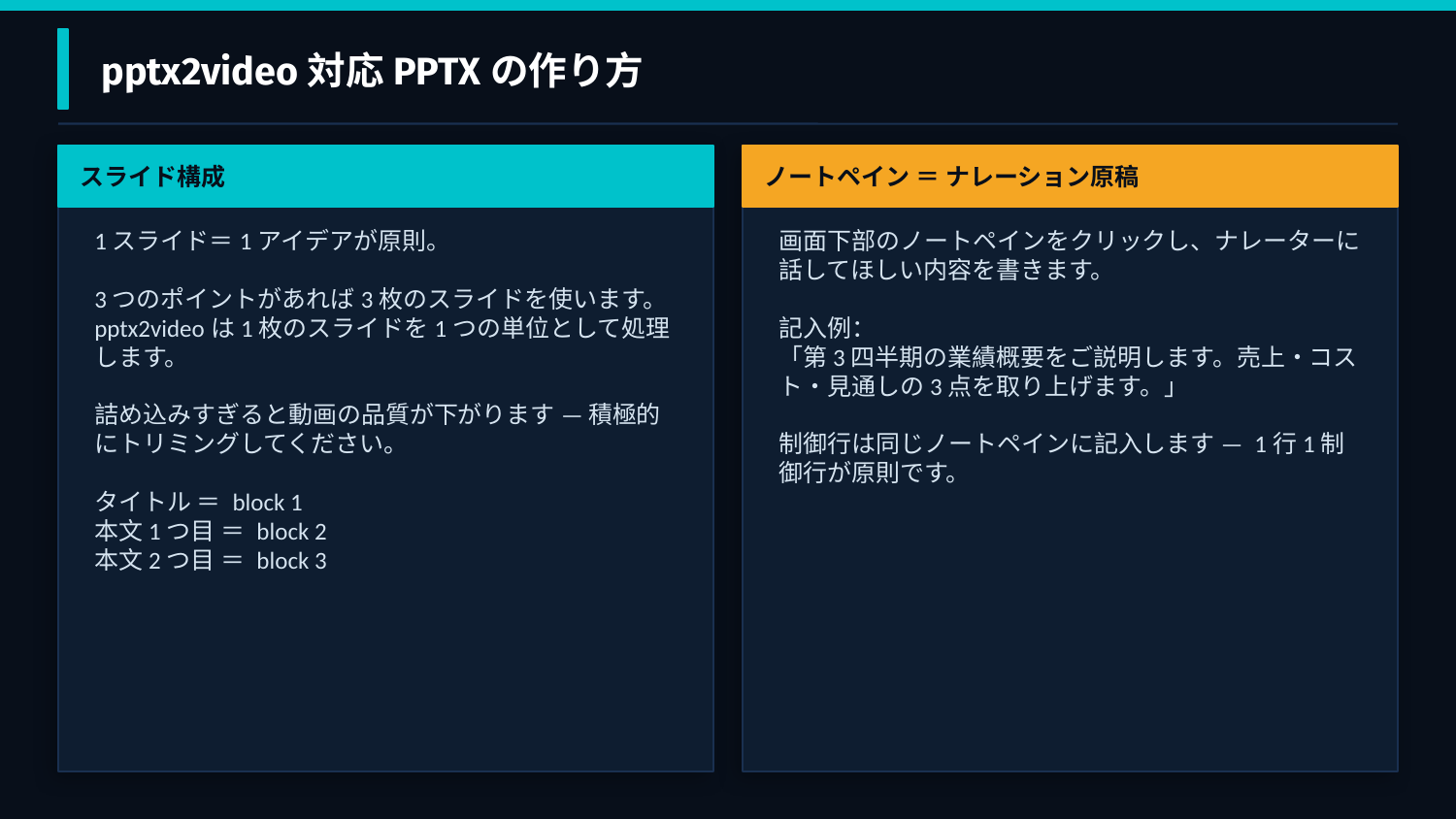

pptx2video対応PPTXの作り方

スライド構成

ノートペイン ＝ ナレーション原稿
1スライド＝1アイデアが原則。

3つのポイントがあれば3枚のスライドを使います。pptx2videoは1枚のスライドを1つの単位として処理します。

詰め込みすぎると動画の品質が下がります — 積極的にトリミングしてください。

タイトル ＝ block 1
本文1つ目 ＝ block 2
本文2つ目 ＝ block 3
画面下部のノートペインをクリックし、ナレーターに話してほしい内容を書きます。

記入例：
「第3四半期の業績概要をご説明します。売上・コスト・見通しの3点を取り上げます。」

制御行は同じノートペインに記入します — 1行1制御行が原則です。